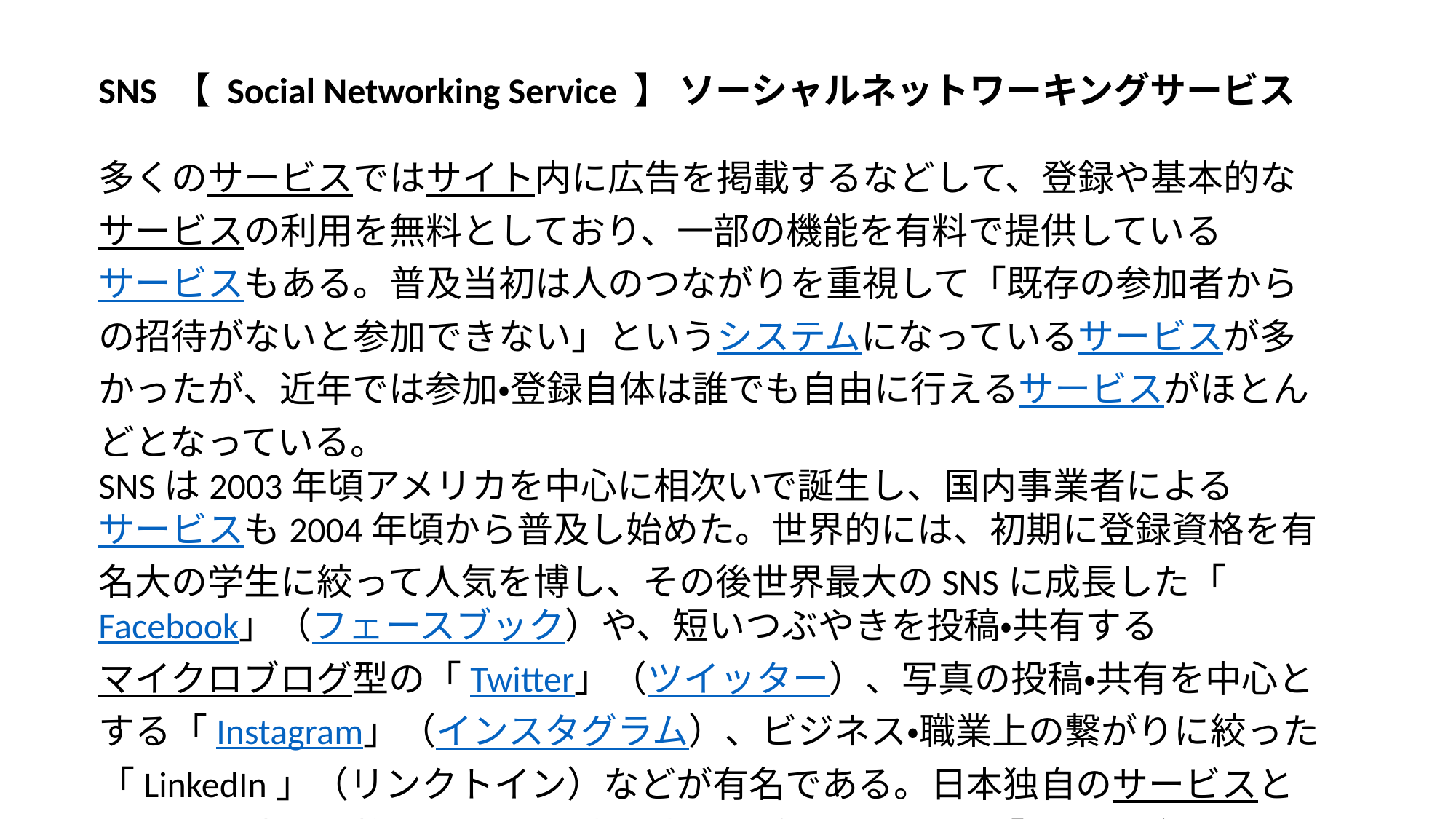

SNS 【 Social Networking Service 】 ソーシャルネットワーキングサービス

多くのサービスではサイト内に広告を掲載するなどして、登録や基本的なサービスの利用を無料としており、一部の機能を有料で提供しているサービスもある。普及当初は人のつながりを重視して「既存の参加者からの招待がないと参加できない」というシステムになっているサービスが多かったが、近年では参加・登録自体は誰でも自由に行えるサービスがほとんどとなっている。
SNSは2003年頃アメリカを中心に相次いで誕生し、国内事業者によるサービスも2004年頃から普及し始めた。世界的には、初期に登録資格を有名大の学生に絞って人気を博し、その後世界最大のSNSに成長した「Facebook」（フェースブック）や、短いつぶやきを投稿・共有するマイクロブログ型の「Twitter」（ツイッター）、写真の投稿・共有を中心とする「Instagram」（インスタグラム）、ビジネス・職業上の繋がりに絞った「LinkedIn」（リンクトイン）などが有名である。日本独自のサービスとしては一時会員数1000万人を超え社会現象ともなった「mixi」（ミクシィ）などが有名だが、近年ではFacebookなど海外事業者に押され利用が低迷しており、オンラインゲーム運営・提供に業態転換するなどしている。